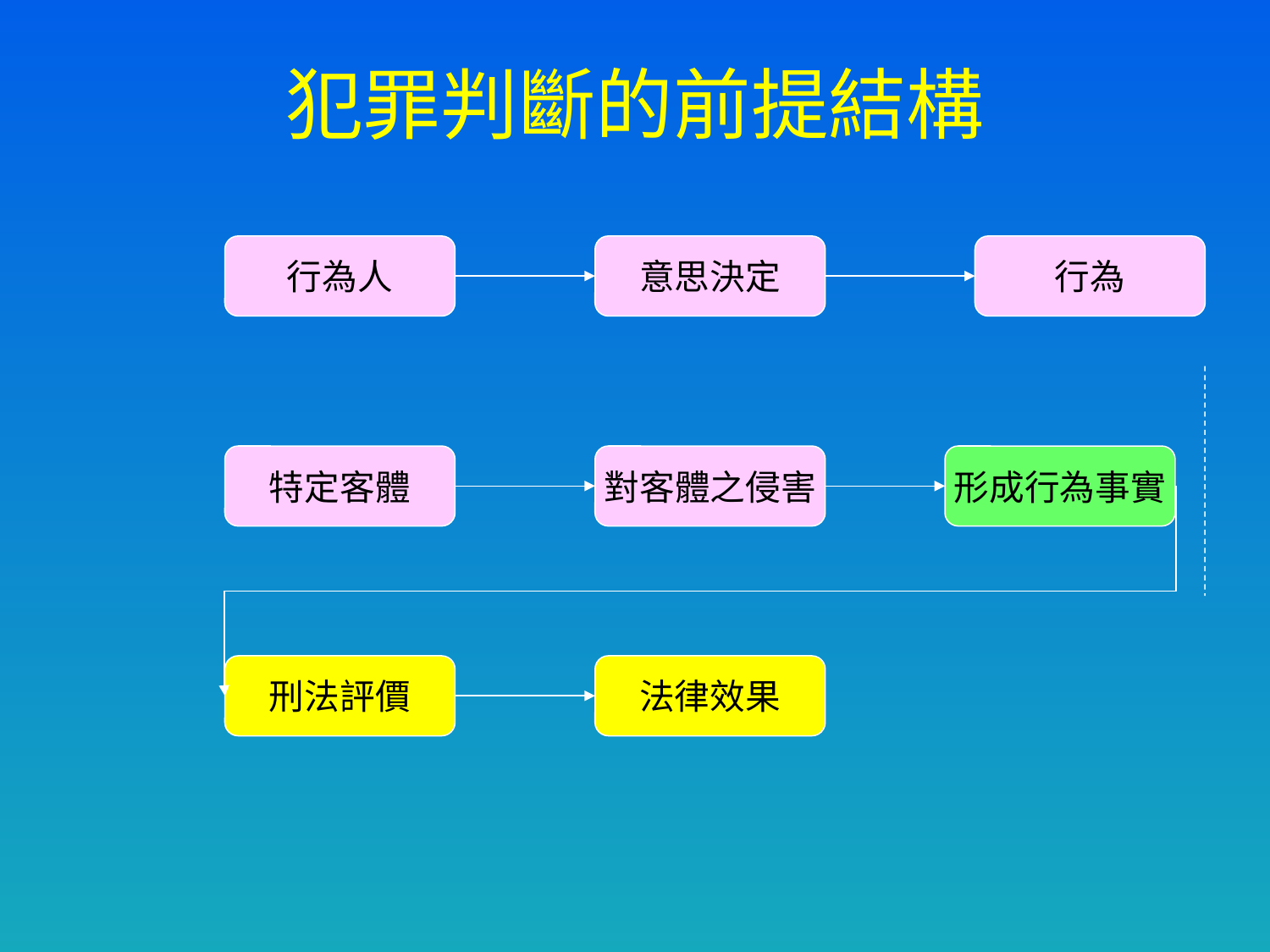

# 犯罪判斷的前提結構
行為人
意思決定
行為

特定客體
對客體之侵害
形成行為事實
刑法評價
法律效果